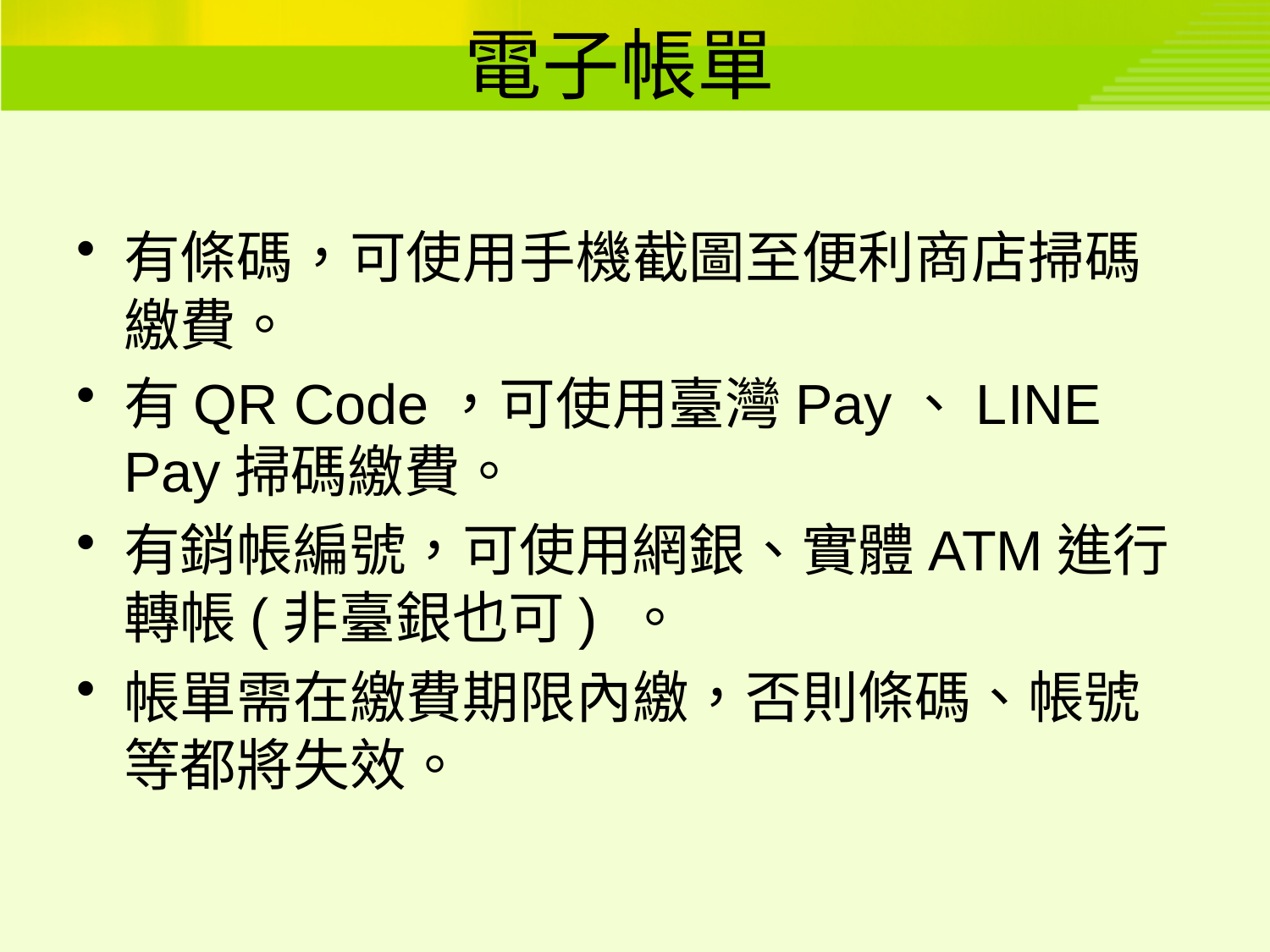

# 電子帳單

有條碼，可使用手機截圖至便利商店掃碼繳費。
有QR Code，可使用臺灣Pay、LINE Pay掃碼繳費。
有銷帳編號，可使用網銀、實體ATM進行轉帳(非臺銀也可) 。
帳單需在繳費期限內繳，否則條碼、帳號等都將失效。